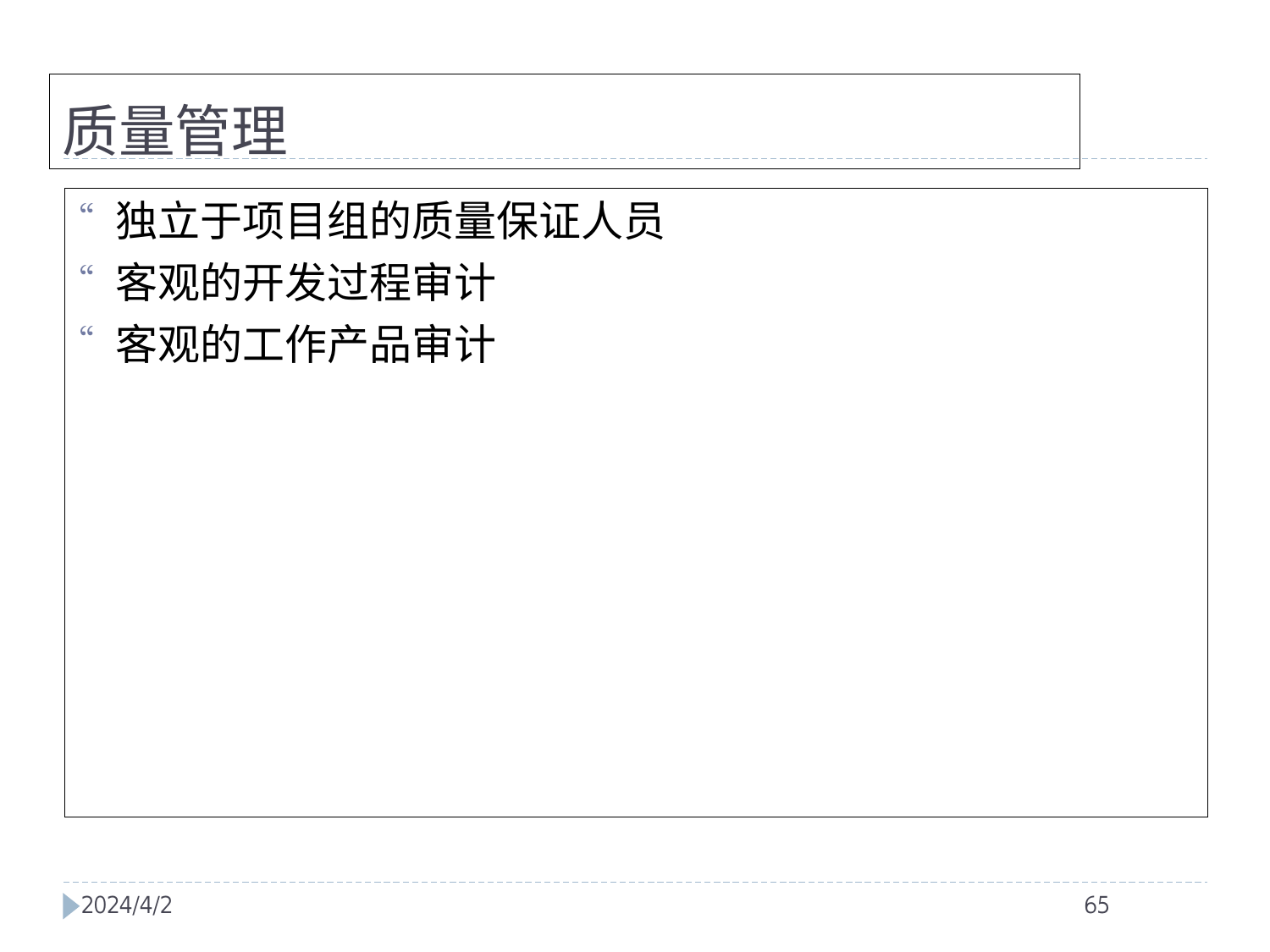

质量管理
独立于项目组的质量保证人员
客观的开发过程审计
客观的工作产品审计

2024/4/2
65